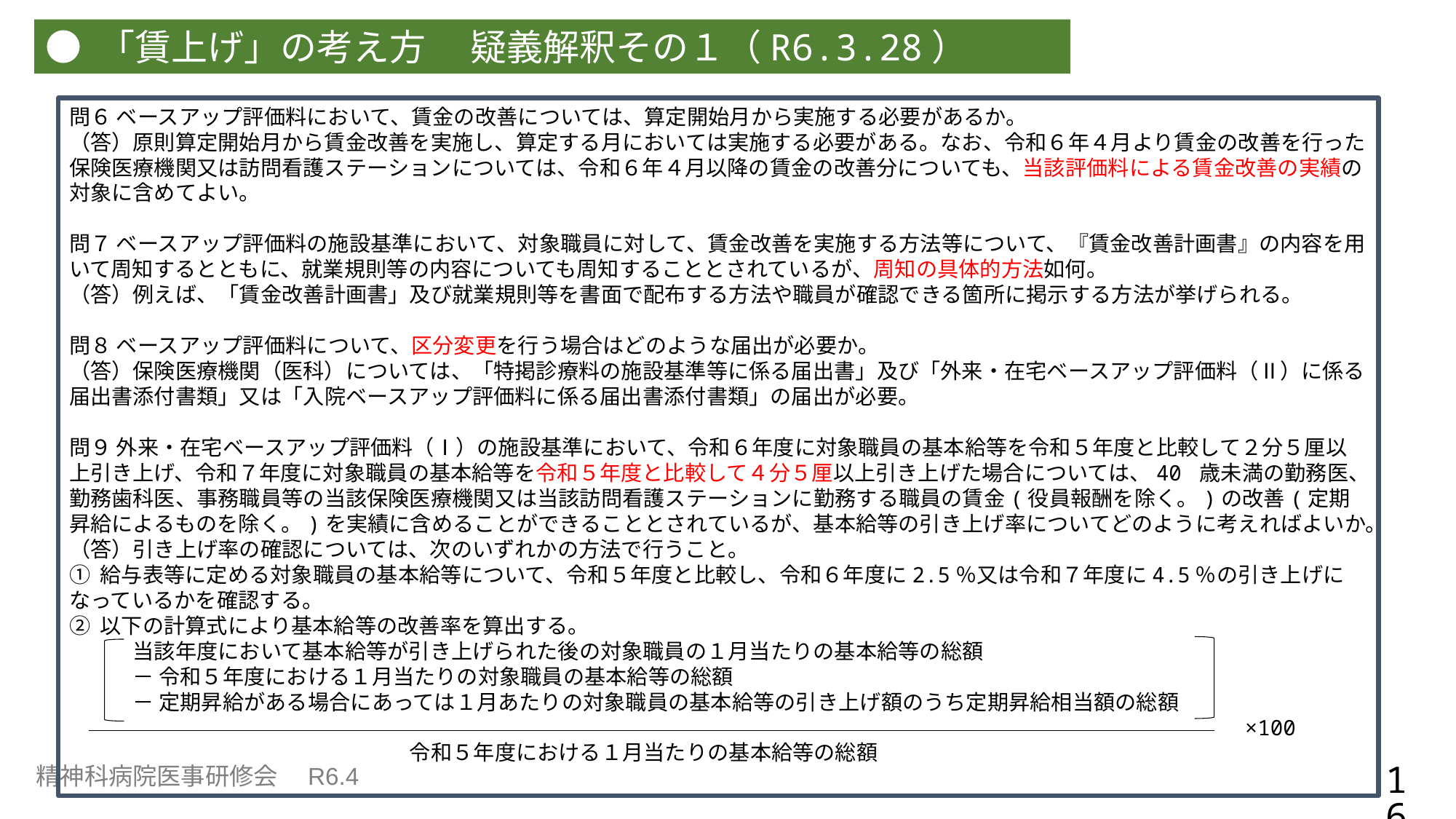

● 「賃上げ」の考え方　 疑義解釈その１（R6.3.28）
問６ ベースアップ評価料において、賃金の改善については、算定開始月から実施する必要があるか。
（答）原則算定開始月から賃金改善を実施し、算定する月においては実施する必要がある。なお、令和６年４月より賃金の改善を行った保険医療機関又は訪問看護ステーションについては、令和６年４月以降の賃金の改善分についても、当該評価料による賃金改善の実績の対象に含めてよい。

問７ ベースアップ評価料の施設基準において、対象職員に対して、賃金改善を実施する方法等について、『賃金改善計画書』の内容を用いて周知するとともに、就業規則等の内容についても周知することとされているが、周知の具体的方法如何。
（答）例えば、「賃金改善計画書」及び就業規則等を書面で配布する方法や職員が確認できる箇所に掲示する方法が挙げられる。

問８ ベースアップ評価料について、区分変更を行う場合はどのような届出が必要か。
（答）保険医療機関（医科）については、「特掲診療料の施設基準等に係る届出書」及び「外来・在宅ベースアップ評価料（Ⅱ）に係る届出書添付書類」又は「入院ベースアップ評価料に係る届出書添付書類」の届出が必要。

問９ 外来・在宅ベースアップ評価料（Ⅰ）の施設基準において、令和６年度に対象職員の基本給等を令和５年度と比較して２分５厘以上引き上げ、令和７年度に対象職員の基本給等を令和５年度と比較して４分５厘以上引き上げた場合については、40 歳未満の勤務医、勤務歯科医、事務職員等の当該保険医療機関又は当該訪問看護ステーションに勤務する職員の賃金(役員報酬を除く。)の改善(定期昇給によるものを除く。)を実績に含めることができることとされているが、基本給等の引き上げ率についてどのように考えればよいか。
（答）引き上げ率の確認については、次のいずれかの方法で行うこと。
① 給与表等に定める対象職員の基本給等について、令和５年度と比較し、令和６年度に2.5％又は令和７年度に4.5％の引き上げになっているかを確認する。
② 以下の計算式により基本給等の改善率を算出する。
　　　当該年度において基本給等が引き上げられた後の対象職員の１月当たりの基本給等の総額
　　　－ 令和５年度における１月当たりの対象職員の基本給等の総額
　　　－ 定期昇給がある場合にあっては１月あたりの対象職員の基本給等の引き上げ額のうち定期昇給相当額の総額
　　　　　　　　　　　　　　　　　　　　　　　　　　　　　　　　　　　　　　　　　　　　　　　　　　　　　　　×100
　　　　　　　　　　　　　　　　令和５年度における１月当たりの基本給等の総額

16